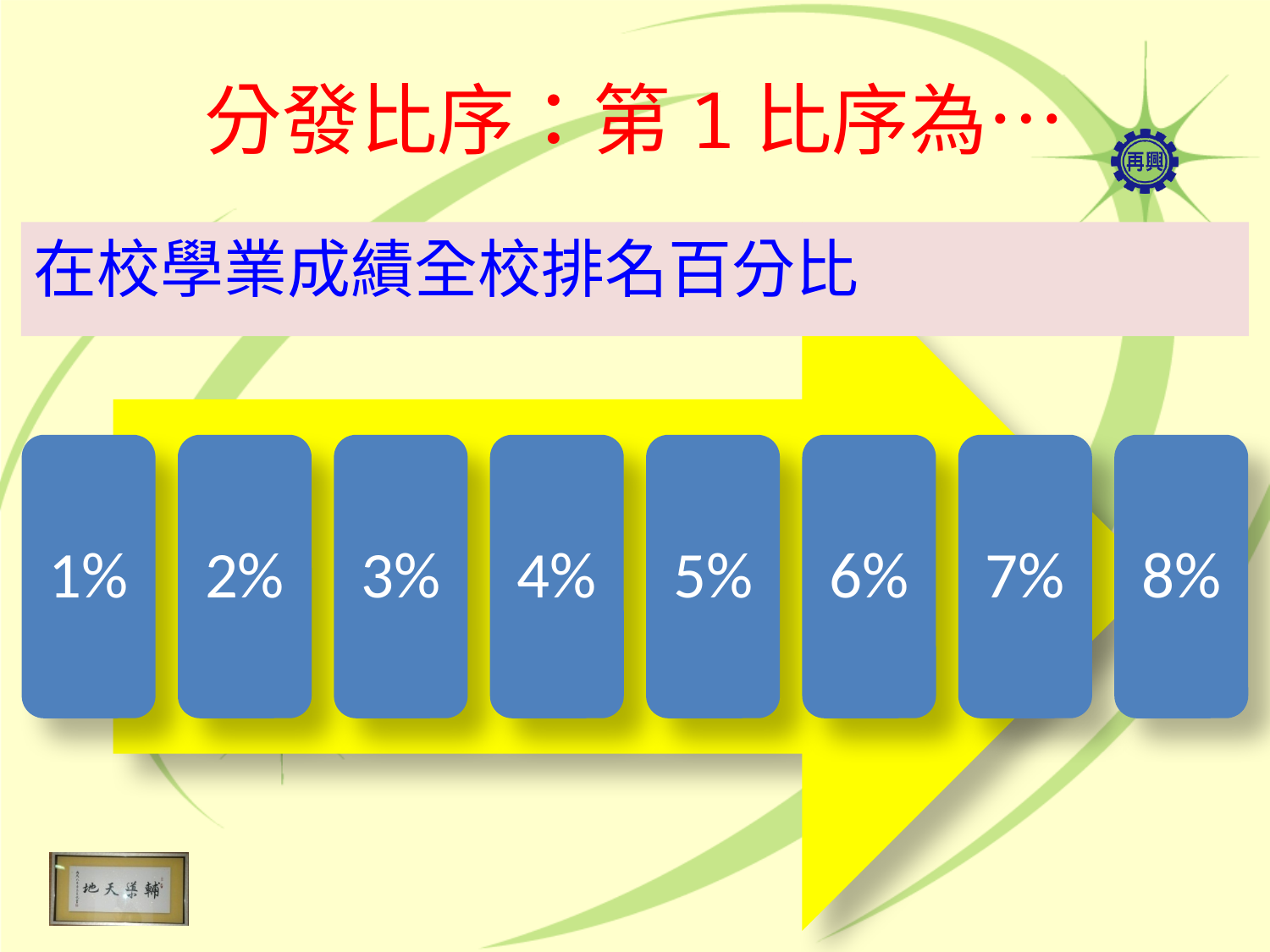

# 分發比序：第1比序為…
1%
2%
3%
4%
5%
6%
7%
8%
在校學業成績全校排名百分比